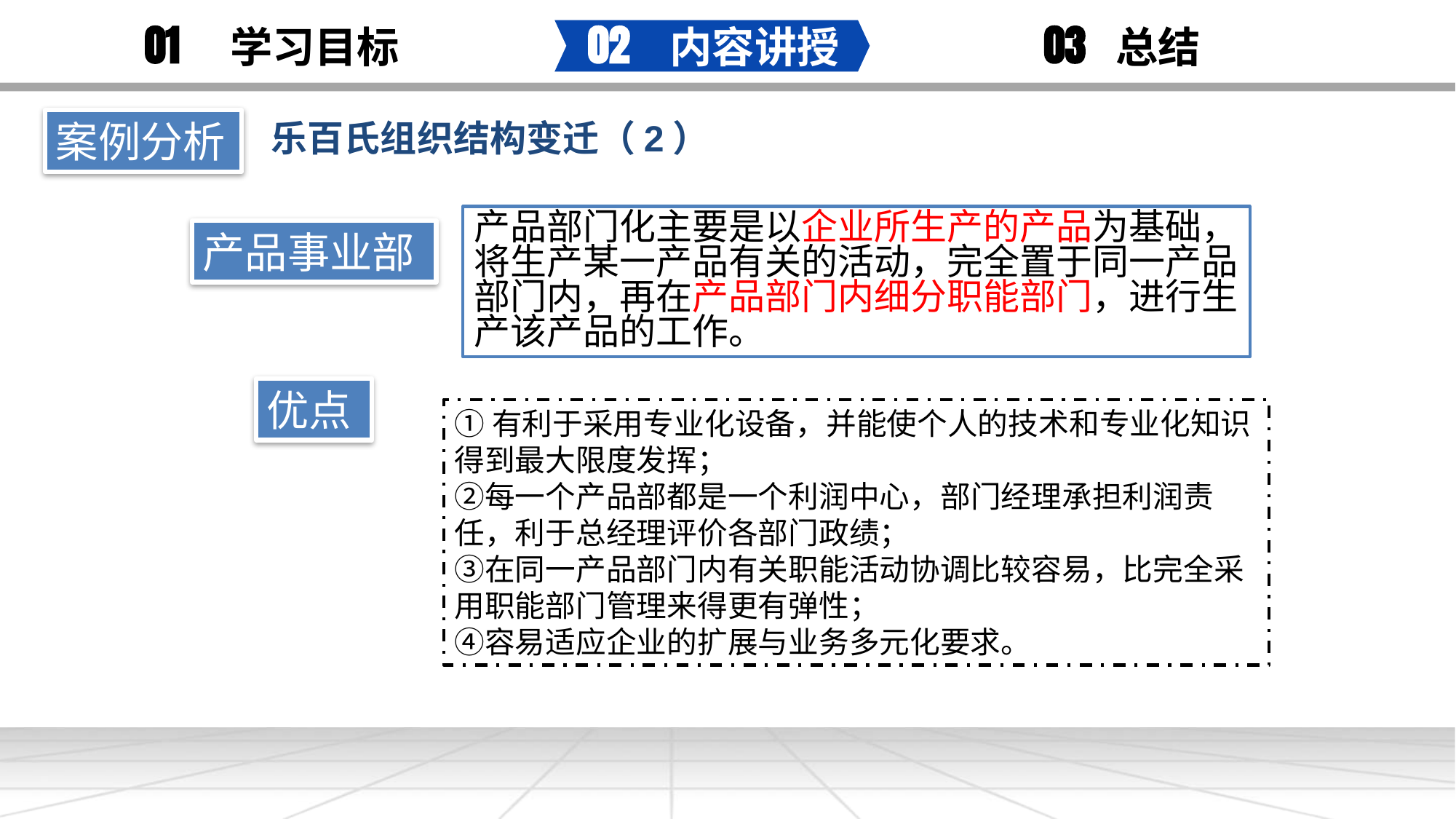

02   内容讲授
03  总结
01    学习目标

案例分析
乐百氏组织结构变迁（2）
产品部门化主要是以企业所生产的产品为基础，将生产某一产品有关的活动，完全置于同一产品部门内，再在产品部门内细分职能部门，进行生产该产品的工作。
产品事业部
优点
①有利于采用专业化设备，并能使个人的技术和专业化知识得到最大限度发挥；
②每一个产品部都是一个利润中心，部门经理承担利润责任，利于总经理评价各部门政绩；
③在同一产品部门内有关职能活动协调比较容易，比完全采用职能部门管理来得更有弹性；
④容易适应企业的扩展与业务多元化要求。